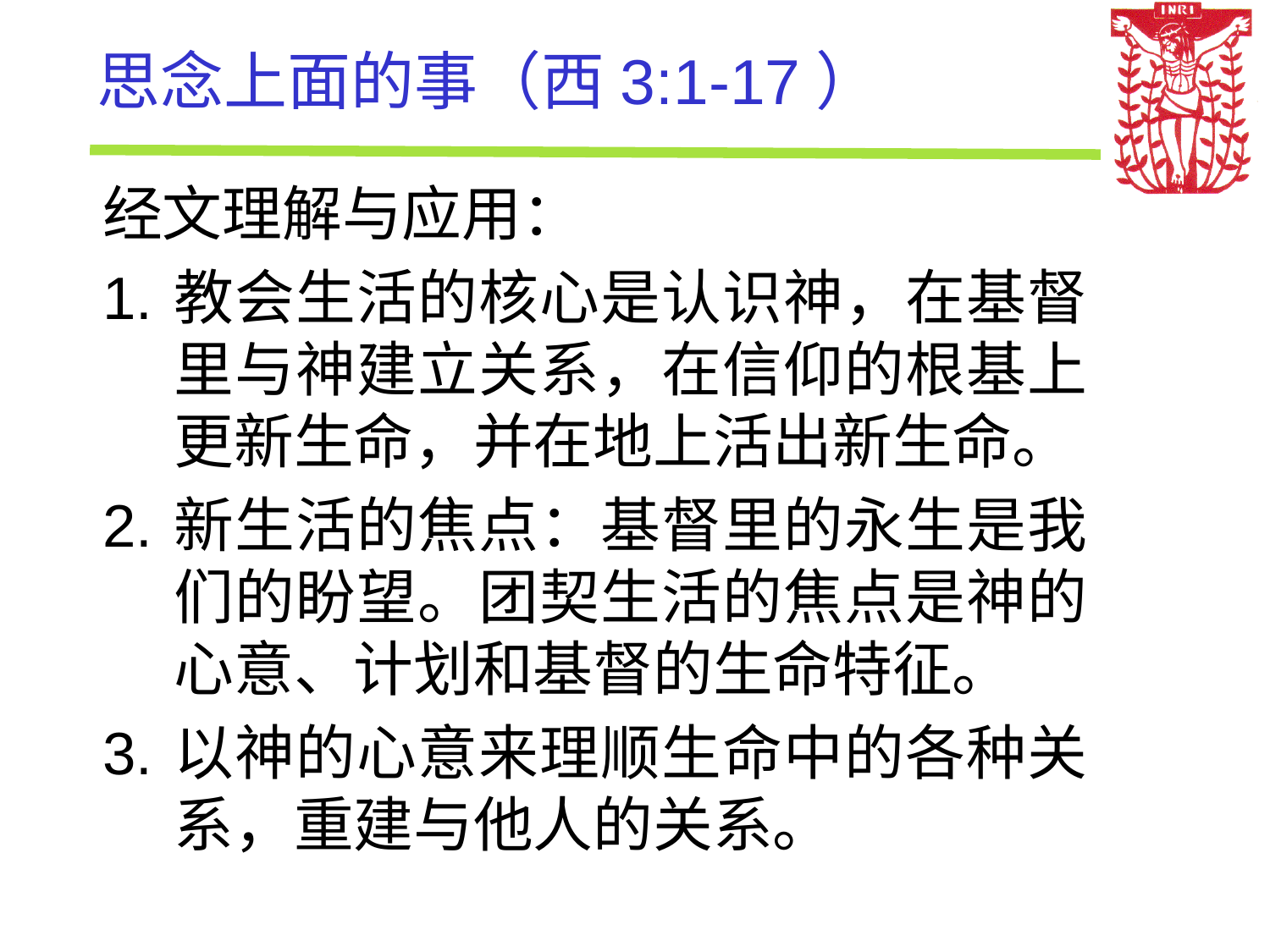

# 思念上面的事（西3:1-17）
经文理解与应用：
教会生活的核心是认识神，在基督里与神建立关系，在信仰的根基上更新生命，并在地上活出新生命。
新生活的焦点：基督里的永生是我们的盼望。团契生活的焦点是神的心意、计划和基督的生命特征。
以神的心意来理顺生命中的各种关系，重建与他人的关系。